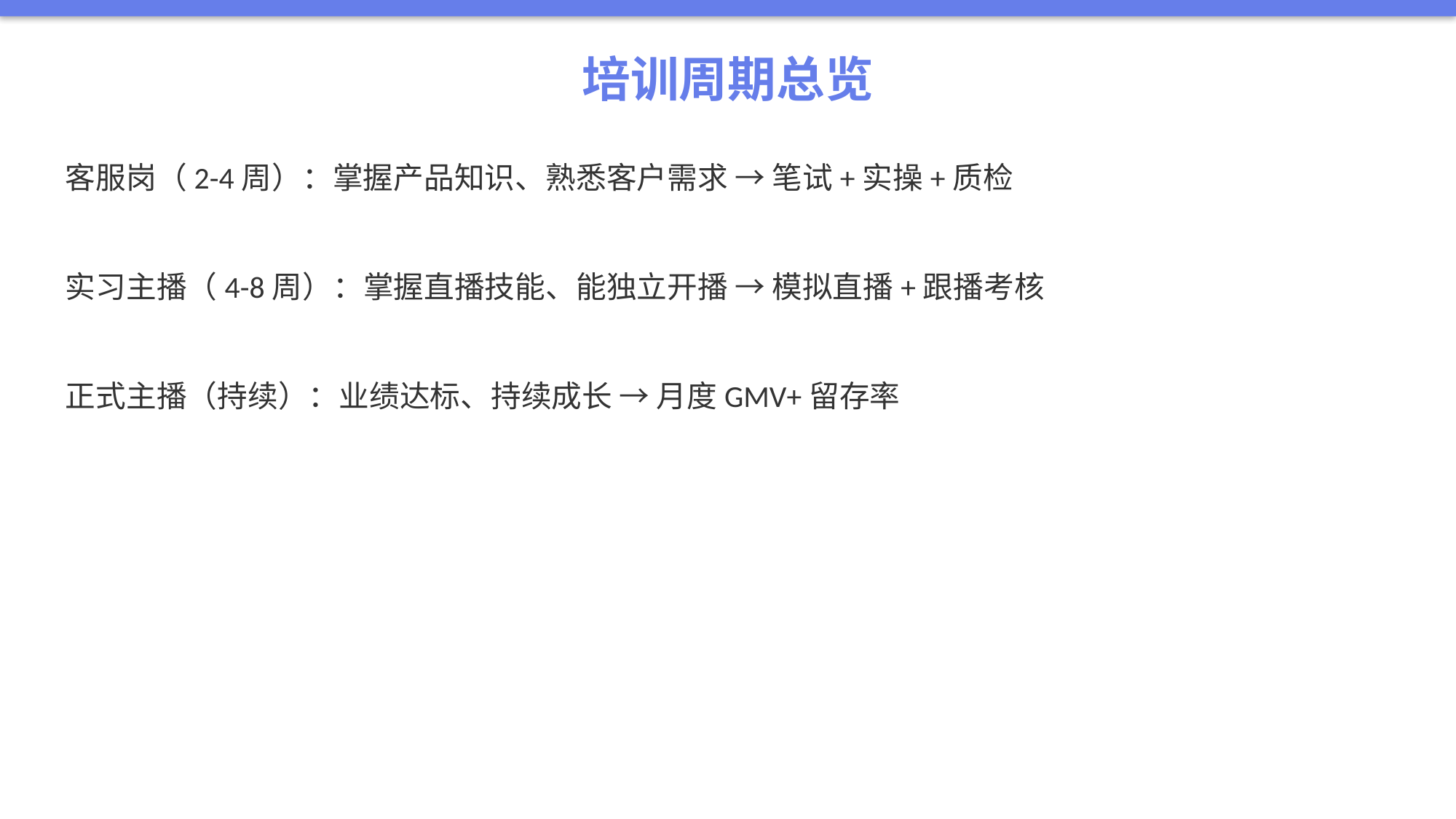

培训周期总览
客服岗（2-4周）：掌握产品知识、熟悉客户需求 → 笔试+实操+质检

实习主播（4-8周）：掌握直播技能、能独立开播 → 模拟直播+跟播考核

正式主播（持续）：业绩达标、持续成长 → 月度GMV+留存率